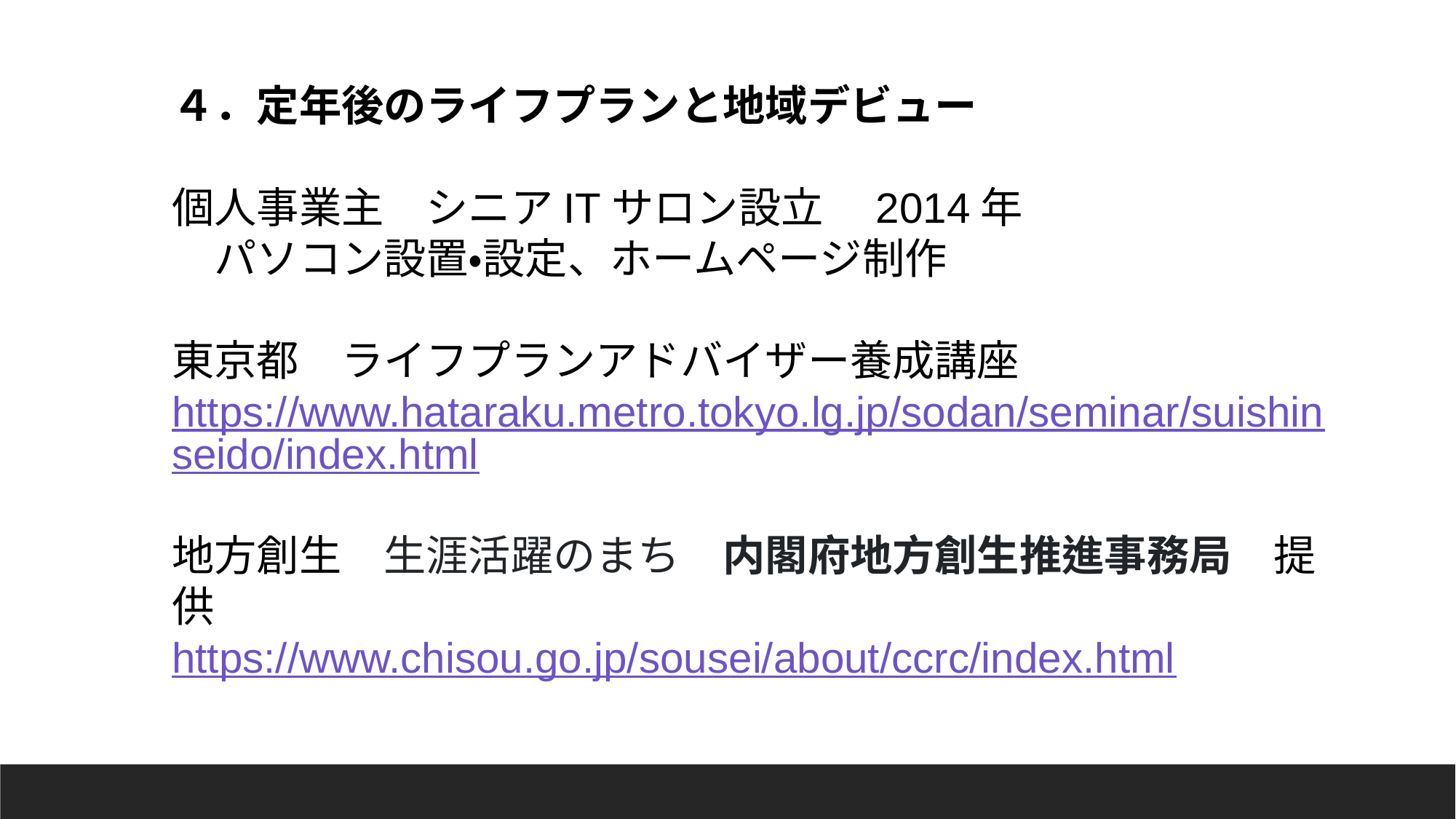

４．定年後のライフプランと地域デビュー
個人事業主　シニアITサロン設立　2014年
　パソコン設置・設定、ホームページ制作
東京都　ライフプランアドバイザー養成講座
https://www.hataraku.metro.tokyo.lg.jp/sodan/seminar/suishinseido/index.html

地方創生　生涯活躍のまち　内閣府地方創生推進事務局　提供
https://www.chisou.go.jp/sousei/about/ccrc/index.html